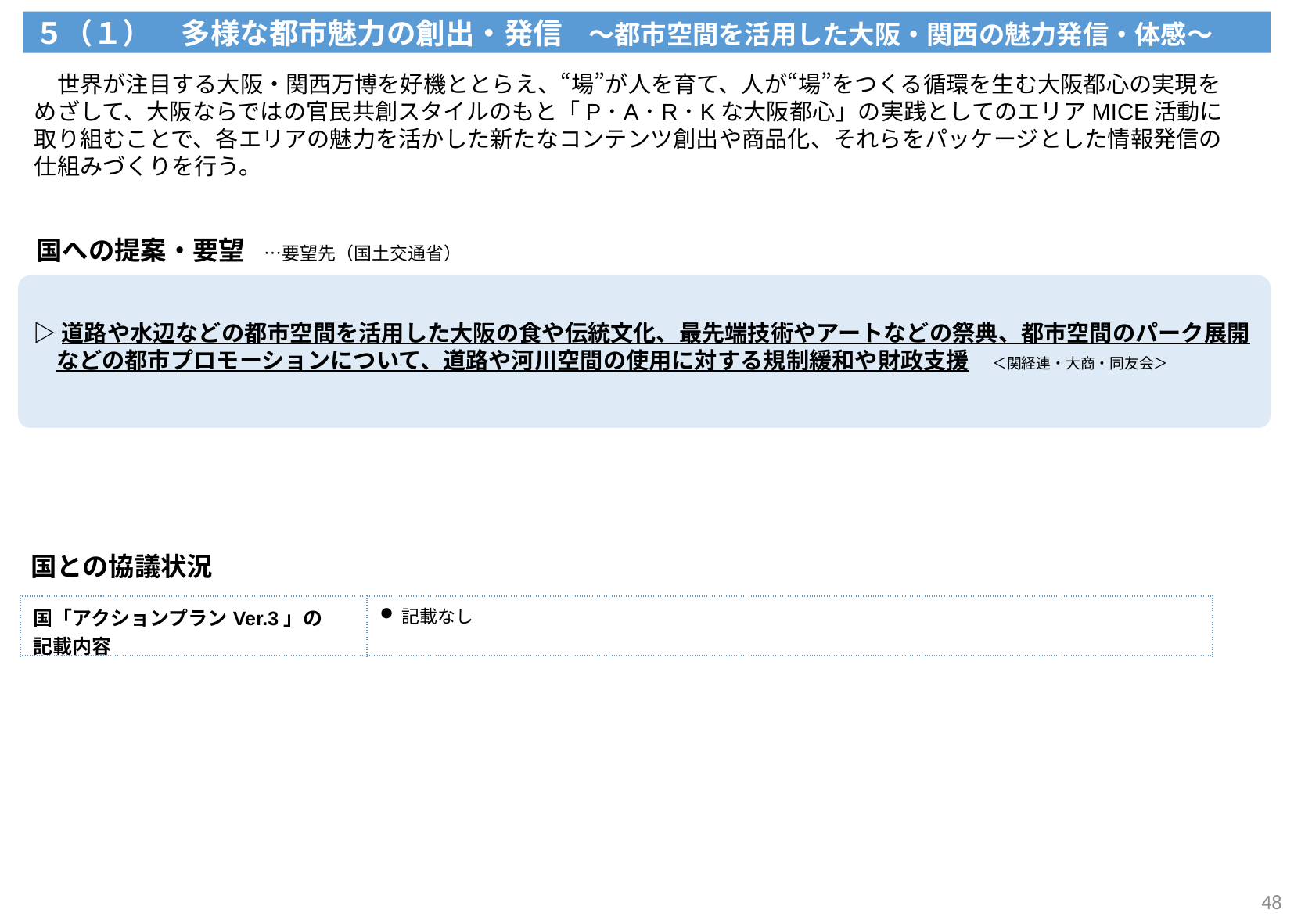

５（１）　多様な都市魅力の創出・発信　～都市空間を活用した大阪・関西の魅力発信・体感～
　世界が注目する大阪・関西万博を好機ととらえ、“場”が人を育て、人が“場”をつくる循環を生む大阪都心の実現をめざして、大阪ならではの官民共創スタイルのもと「P･A･R･Kな大阪都心」の実践としてのエリアMICE活動に取り組むことで、各エリアの魅力を活かした新たなコンテンツ創出や商品化、それらをパッケージとした情報発信の仕組みづくりを行う。
国への提案・要望　…要望先（国土交通省）
▷道路や水辺などの都市空間を活用した大阪の食や伝統文化、最先端技術やアートなどの祭典、都市空間のパーク展開などの都市プロモーションについて、道路や河川空間の使用に対する規制緩和や財政支援　＜関経連・大商・同友会＞

国との協議状況
| 国「アクションプランVer.3」の 記載内容 | 記載なし |
| --- | --- |

48